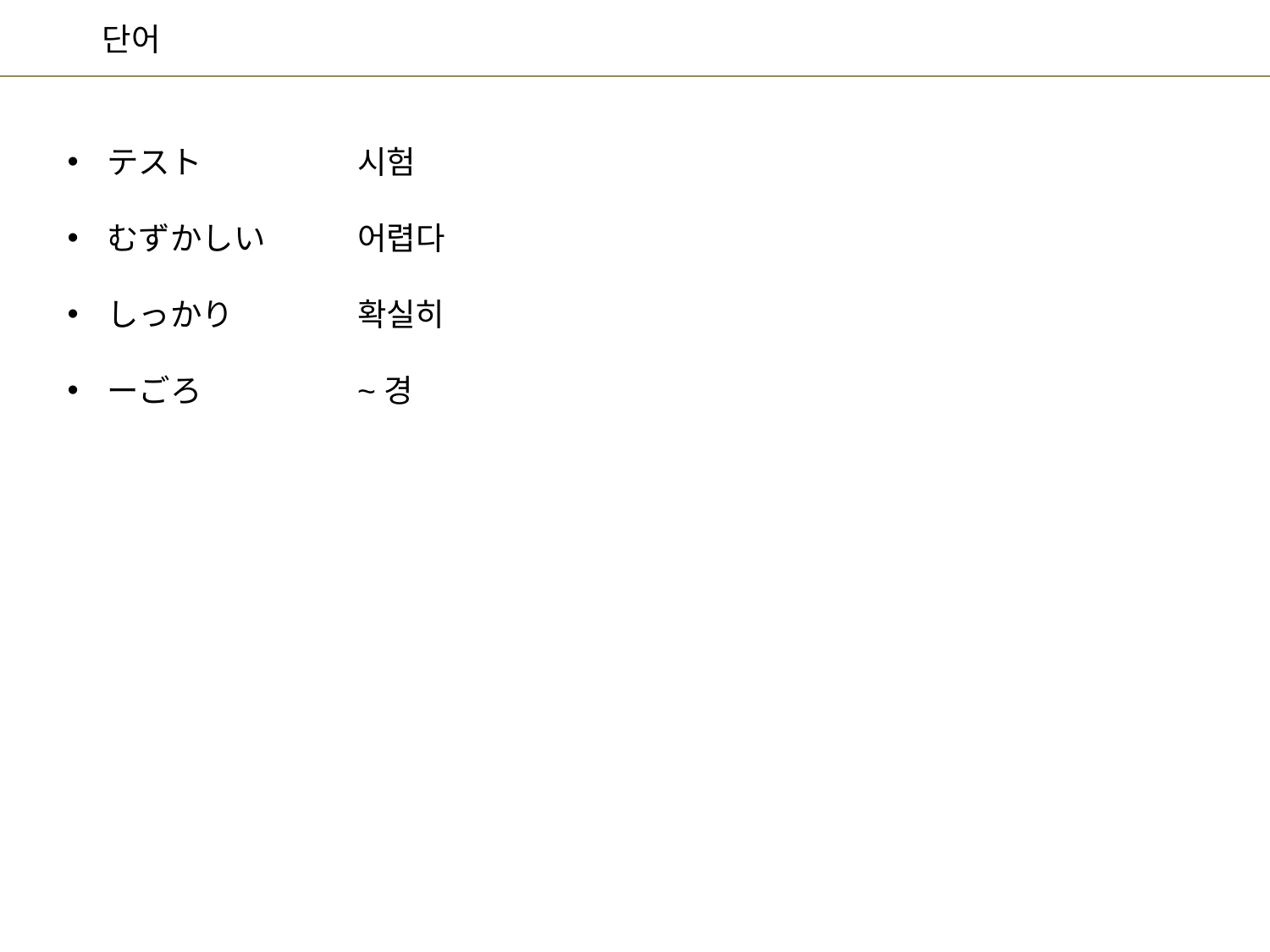

시험

어렵다

확실히

~경
テスト

むずかしい

しっかり

ーごろ